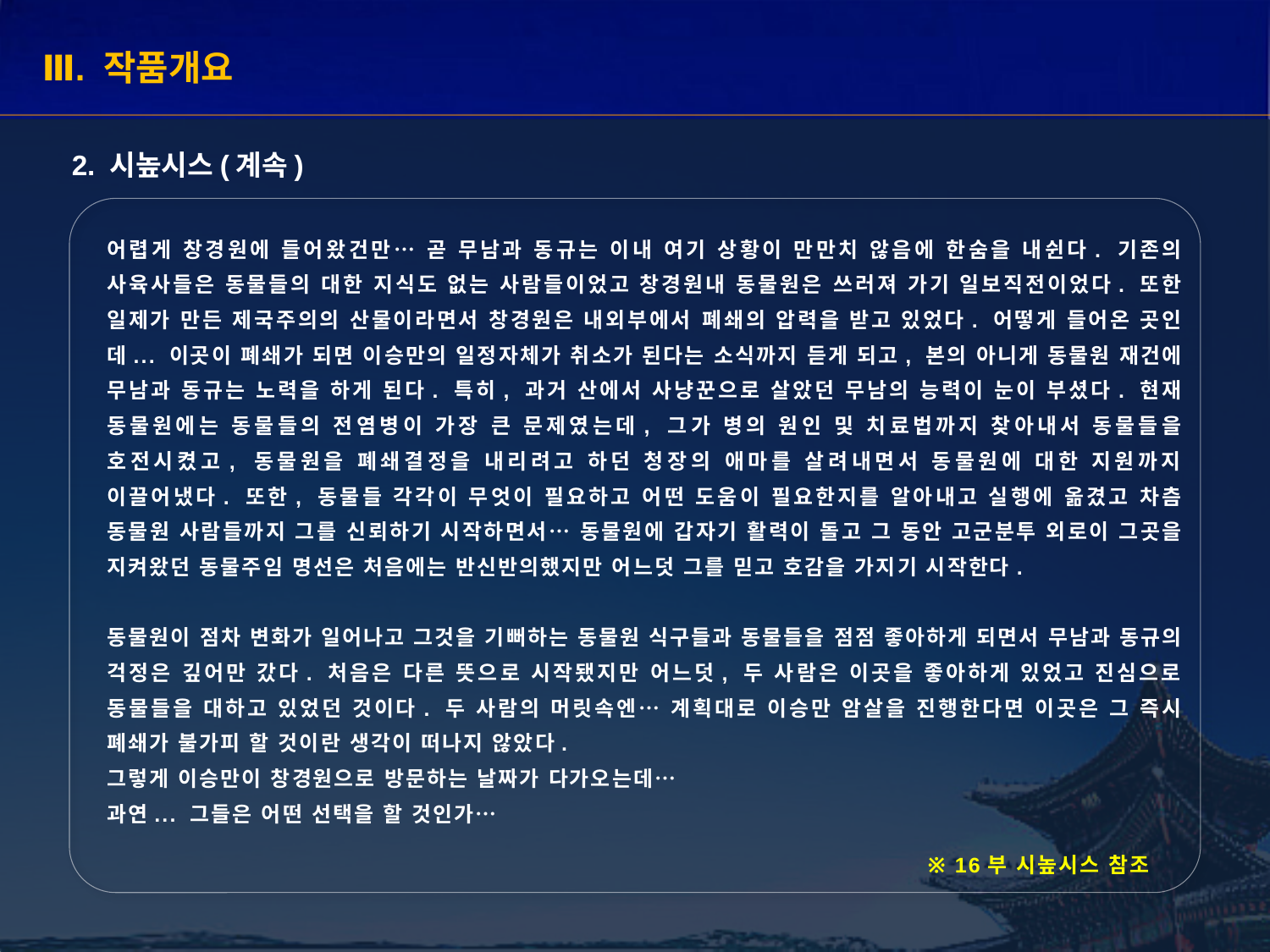

Ⅲ. 작품개요

2. 시높시스(계속)

어렵게 창경원에 들어왔건만… 곧 무남과 동규는 이내 여기 상황이 만만치 않음에 한숨을 내쉰다. 기존의 사육사들은 동물들의 대한 지식도 없는 사람들이었고 창경원내 동물원은 쓰러져 가기 일보직전이었다. 또한 일제가 만든 제국주의의 산물이라면서 창경원은 내외부에서 폐쇄의 압력을 받고 있었다. 어떻게 들어온 곳인데... 이곳이 폐쇄가 되면 이승만의 일정자체가 취소가 된다는 소식까지 듣게 되고, 본의 아니게 동물원 재건에 무남과 동규는 노력을 하게 된다. 특히, 과거 산에서 사냥꾼으로 살았던 무남의 능력이 눈이 부셨다. 현재 동물원에는 동물들의 전염병이 가장 큰 문제였는데, 그가 병의 원인 및 치료법까지 찾아내서 동물들을 호전시켰고, 동물원을 폐쇄결정을 내리려고 하던 청장의 애마를 살려내면서 동물원에 대한 지원까지 이끌어냈다. 또한, 동물들 각각이 무엇이 필요하고 어떤 도움이 필요한지를 알아내고 실행에 옮겼고 차츰 동물원 사람들까지 그를 신뢰하기 시작하면서… 동물원에 갑자기 활력이 돌고 그 동안 고군분투 외로이 그곳을 지켜왔던 동물주임 명선은 처음에는 반신반의했지만 어느덧 그를 믿고 호감을 가지기 시작한다.

동물원이 점차 변화가 일어나고 그것을 기뻐하는 동물원 식구들과 동물들을 점점 좋아하게 되면서 무남과 동규의 걱정은 깊어만 갔다. 처음은 다른 뜻으로 시작됐지만 어느덧, 두 사람은 이곳을 좋아하게 있었고 진심으로 동물들을 대하고 있었던 것이다. 두 사람의 머릿속엔… 계획대로 이승만 암살을 진행한다면 이곳은 그 즉시 폐쇄가 불가피 할 것이란 생각이 떠나지 않았다.
그렇게 이승만이 창경원으로 방문하는 날짜가 다가오는데…
과연... 그들은 어떤 선택을 할 것인가…
※ 16부 시높시스 참조